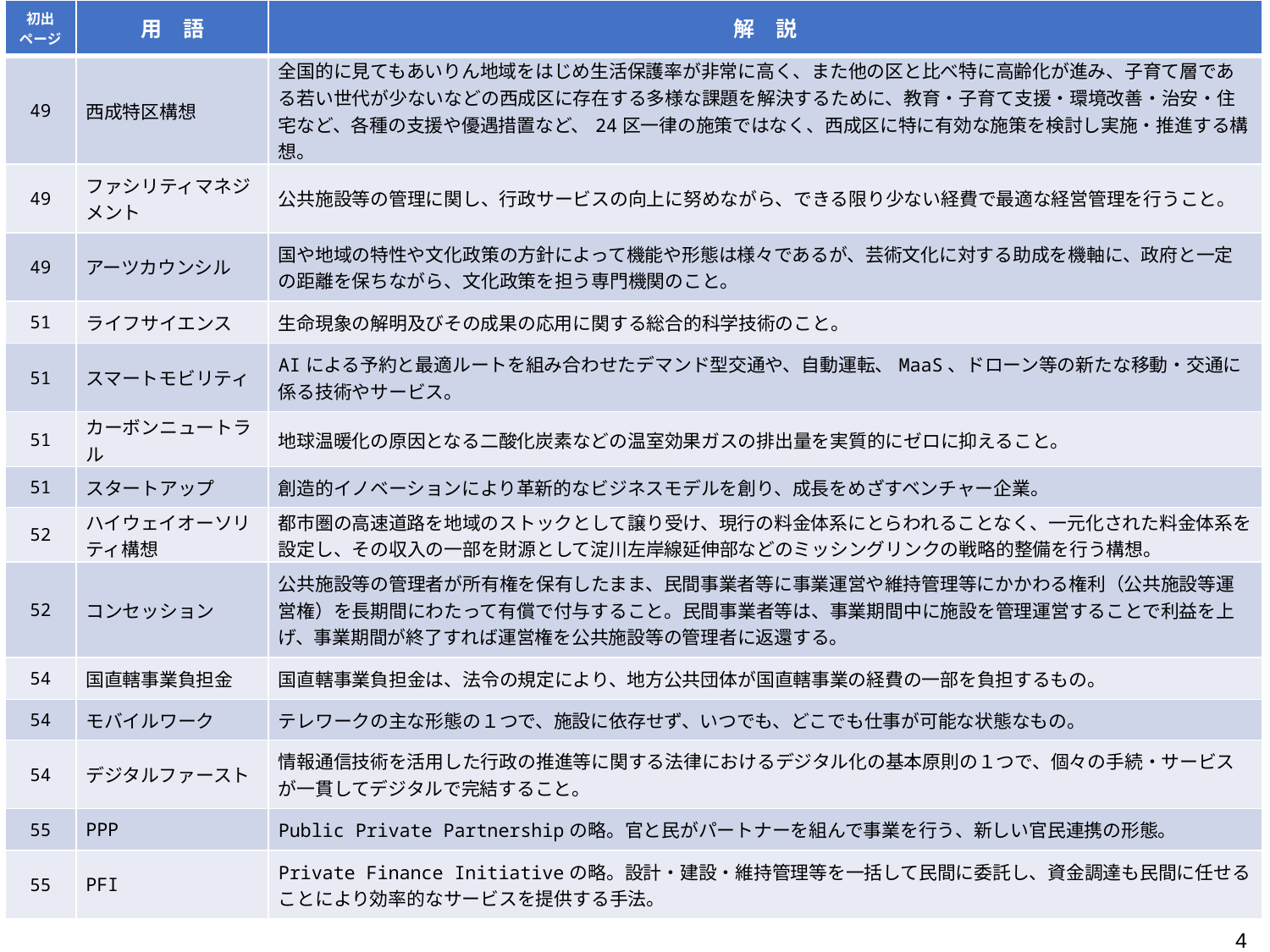

| 初出 ページ | 用　語 | 解　説 |
| --- | --- | --- |
| 49 | 西成特区構想 | 全国的に見てもあいりん地域をはじめ生活保護率が非常に高く、また他の区と比べ特に高齢化が進み、子育て層である若い世代が少ないなどの西成区に存在する多様な課題を解決するために、教育・子育て支援・環境改善・治安・住宅など、各種の支援や優遇措置など、24区一律の施策ではなく、西成区に特に有効な施策を検討し実施・推進する構想。 |
| 49 | ファシリティマネジメント | 公共施設等の管理に関し、行政サービスの向上に努めながら、できる限り少ない経費で最適な経営管理を行うこと。 |
| 49 | アーツカウンシル | 国や地域の特性や文化政策の方針によって機能や形態は様々であるが、芸術文化に対する助成を機軸に、政府と一定の距離を保ちながら、文化政策を担う専門機関のこと。 |
| 51 | ライフサイエンス | 生命現象の解明及びその成果の応用に関する総合的科学技術のこと。 |
| 51 | スマートモビリティ | AIによる予約と最適ルートを組み合わせたデマンド型交通や、自動運転、MaaS、ドローン等の新たな移動・交通に係る技術やサービス。 |
| 51 | カーボンニュートラル | 地球温暖化の原因となる二酸化炭素などの温室効果ガスの排出量を実質的にゼロに抑えること。 |
| 51 | スタートアップ | 創造的イノベーションにより革新的なビジネスモデルを創り、成長をめざすベンチャー企業。 |
| 52 | ハイウェイオーソリティ構想 | 都市圏の高速道路を地域のストックとして譲り受け、現行の料金体系にとらわれることなく、一元化された料金体系を設定し、その収入の一部を財源として淀川左岸線延伸部などのミッシングリンクの戦略的整備を行う構想。 |
| 52 | コンセッション | 公共施設等の管理者が所有権を保有したまま、民間事業者等に事業運営や維持管理等にかかわる権利（公共施設等運営権）を長期間にわたって有償で付与すること。民間事業者等は、事業期間中に施設を管理運営することで利益を上げ、事業期間が終了すれば運営権を公共施設等の管理者に返還する。 |
| 54 | 国直轄事業負担金 | 国直轄事業負担金は、法令の規定により、地方公共団体が国直轄事業の経費の一部を負担するもの。 |
| 54 | モバイルワーク | テレワークの主な形態の１つで、施設に依存せず、いつでも、どこでも仕事が可能な状態なもの。 |
| 54 | デジタルファースト | 情報通信技術を活用した行政の推進等に関する法律におけるデジタル化の基本原則の１つで、個々の手続・サービスが一貫してデジタルで完結すること。 |
| 55 | PPP | Public Private Partnershipの略。官と民がパートナーを組んで事業を行う、新しい官民連携の形態。 |
| 55 | PFI | Private Finance Initiativeの略。設計・建設・維持管理等を一括して民間に委託し、資金調達も民間に任せることにより効率的なサービスを提供する手法。 |
4